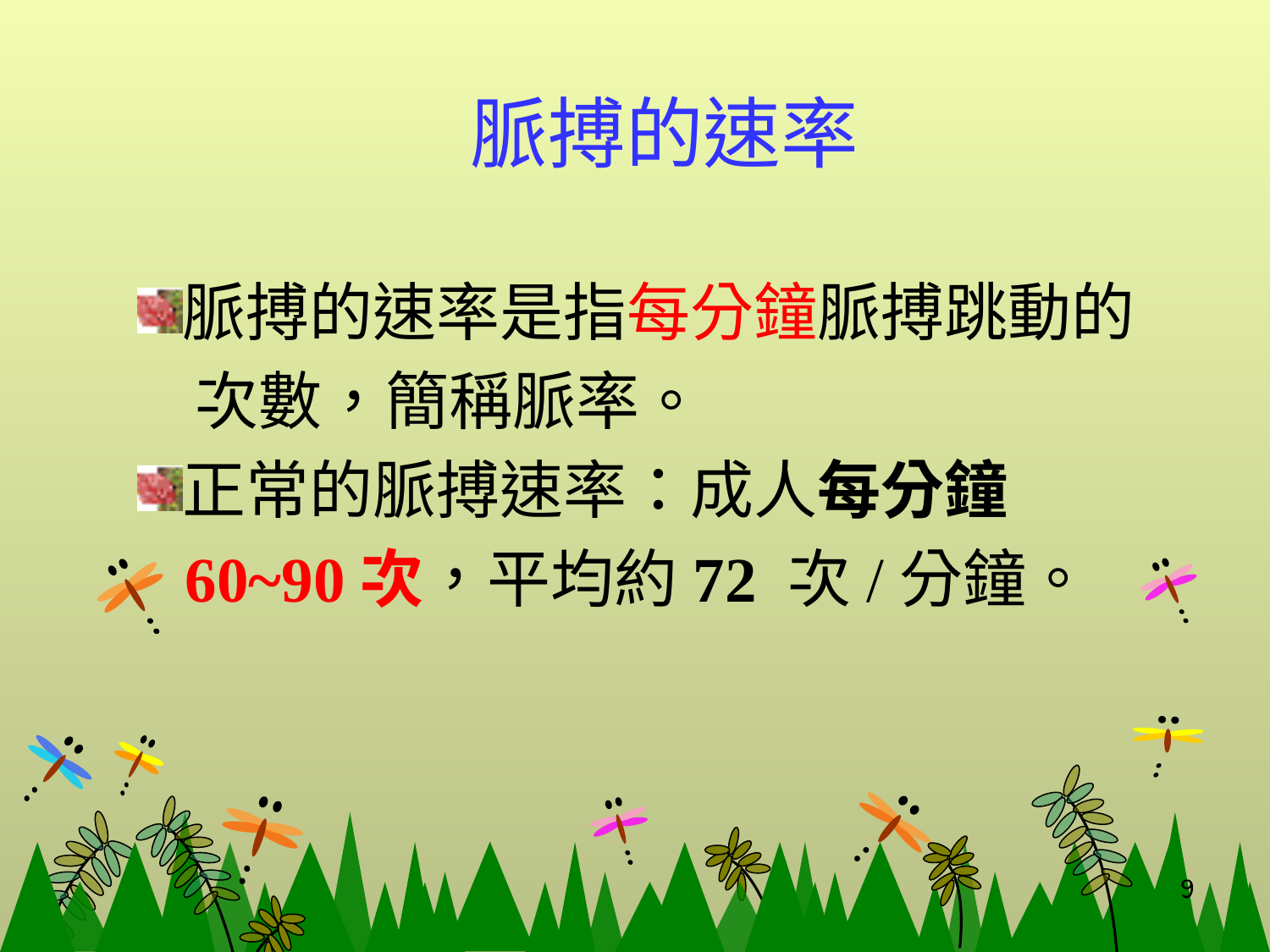

# 脈搏的速率
脈搏的速率是指每分鐘脈搏跳動的
   次數，簡稱脈率。
正常的脈搏速率：成人每分鐘
   60~90次，平均約72 次/分鐘。

9